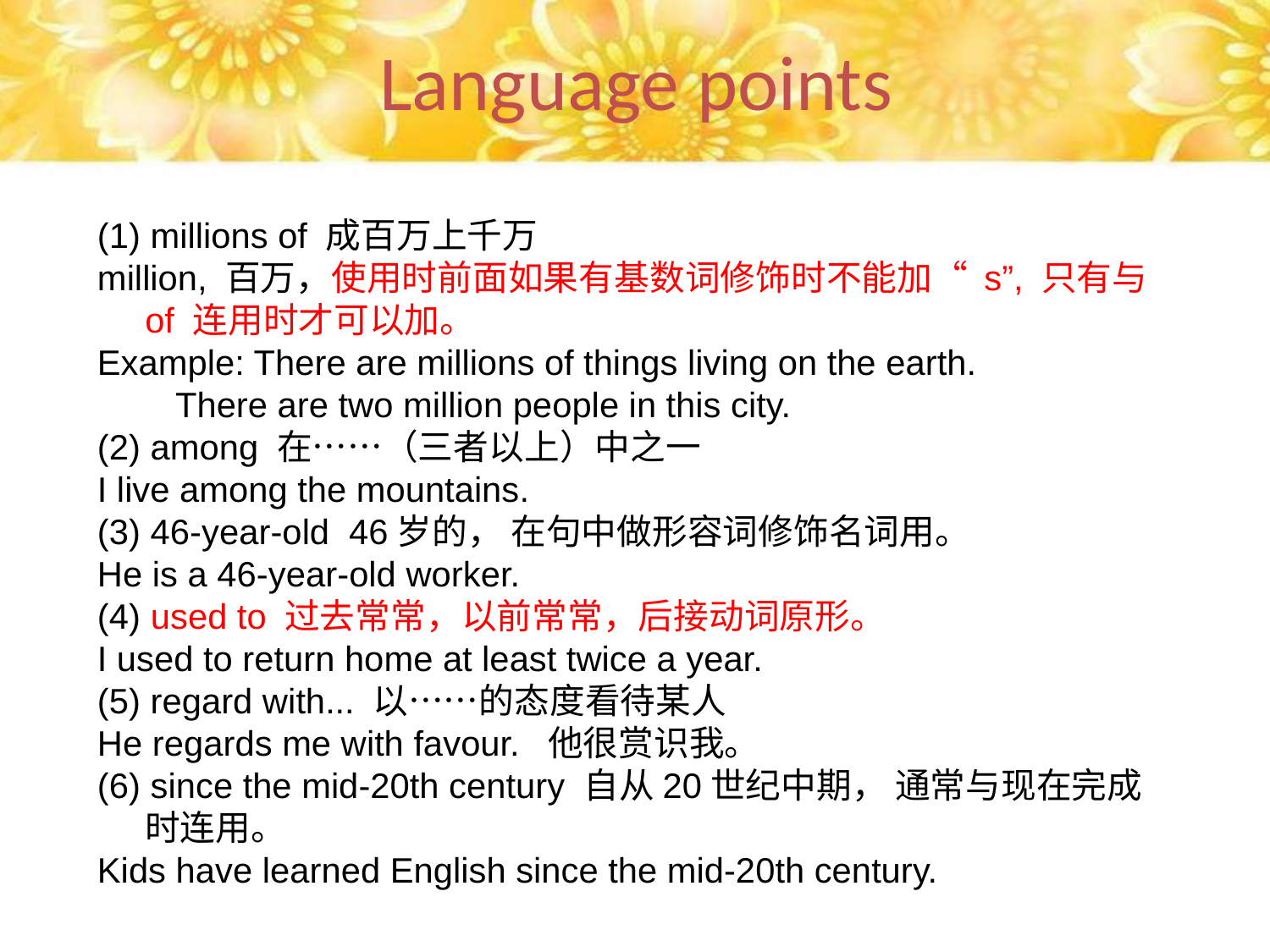

Language points
(1) millions of 成百万上千万
million, 百万，使用时前面如果有基数词修饰时不能加“ s”, 只有与of 连用时才可以加。
Example: There are millions of things living on the earth.
        There are two million people in this city.
(2) among 在……（三者以上）中之一
I live among the mountains.
(3) 46-year-old  46岁的， 在句中做形容词修饰名词用。
He is a 46-year-old worker.
(4) used to 过去常常，以前常常，后接动词原形。
I used to return home at least twice a year.
(5) regard with... 以……的态度看待某人
He regards me with favour.  他很赏识我。
(6) since the mid-20th century 自从20世纪中期， 通常与现在完成时连用。
Kids have learned English since the mid-20th century.